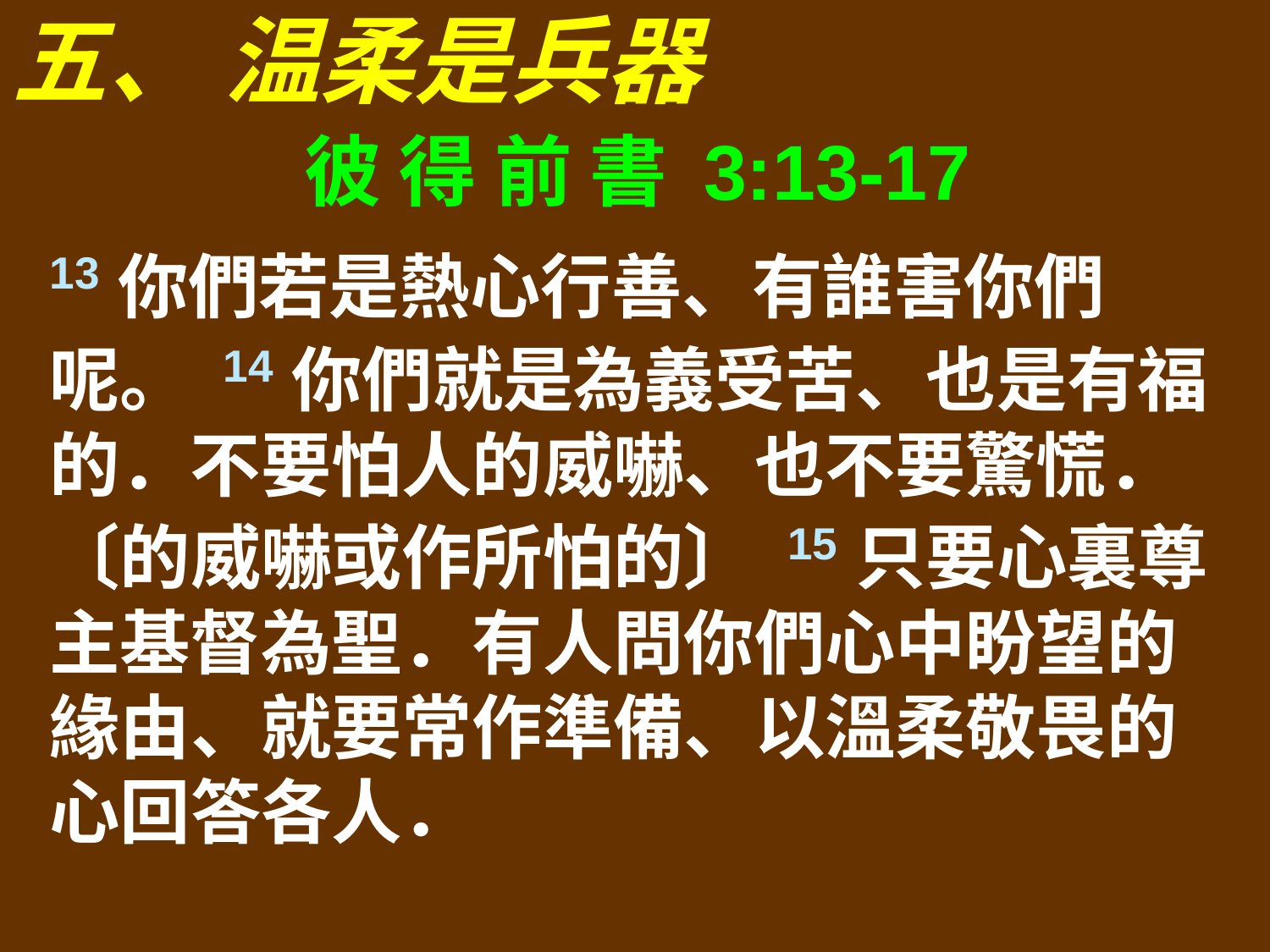

五、 温柔是兵器
彼 得 前 書 3:13-17
13你們若是熱心行善、有誰害你們呢。 14你們就是為義受苦、也是有福的．不要怕人的威嚇、也不要驚慌．〔的威嚇或作所怕的〕 15只要心裏尊主基督為聖．有人問你們心中盼望的緣由、就要常作準備、以溫柔敬畏的心回答各人．